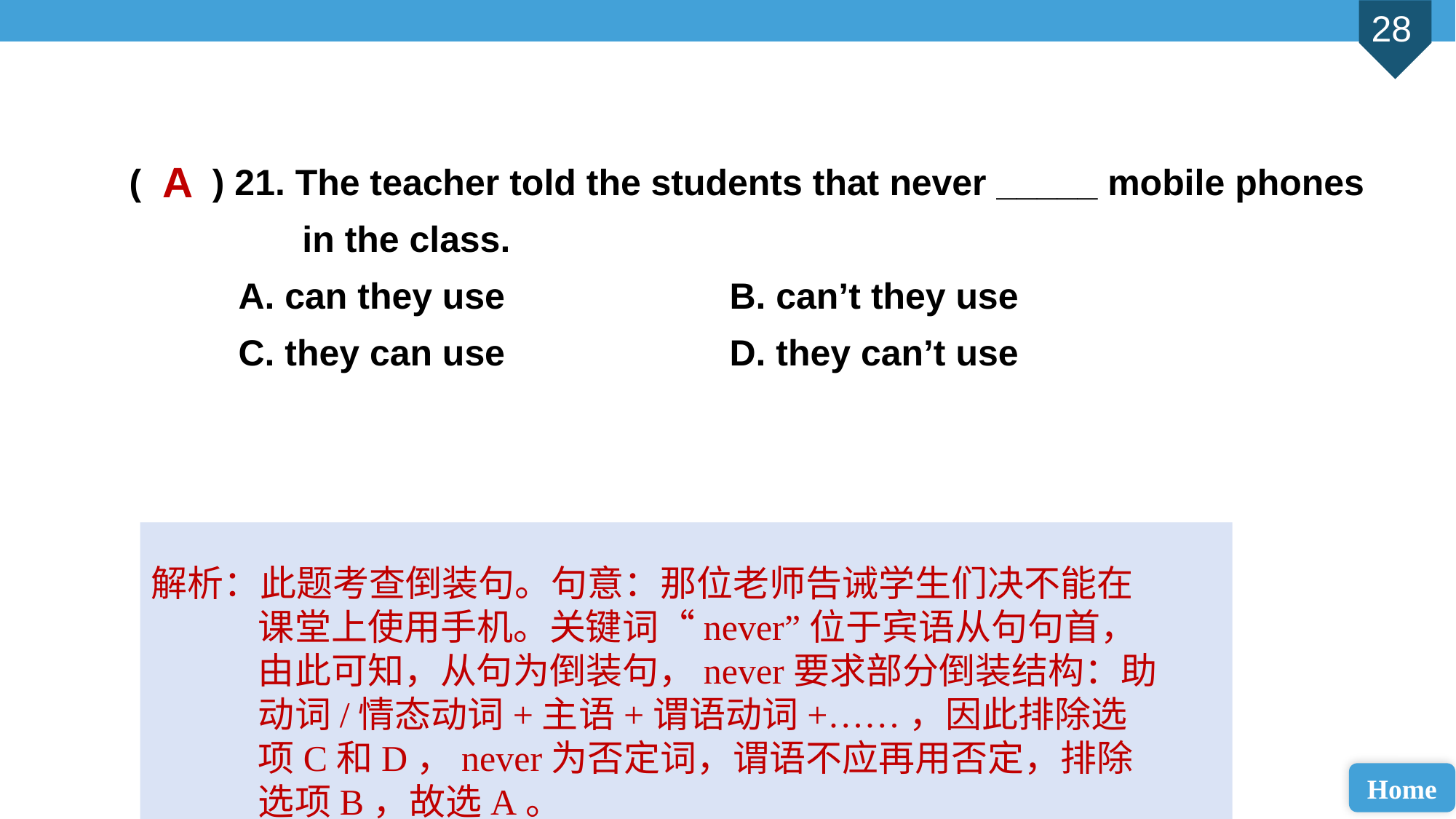

(       ) 21. The teacher told the students that never _____ mobile phones
                 in the class.
A. can they use 		B. can’t they use
C. they can use 		D. they can’t use
A

解析：此题考查倒装句。句意：那位老师告诫学生们决不能在课堂上使用手机。关键词“never”位于宾语从句句首，由此可知，从句为倒装句，never要求部分倒装结构：助动词/情态动词+主语+谓语动词+……，因此排除选项C和D，never为否定词，谓语不应再用否定，排除选项B，故选A。